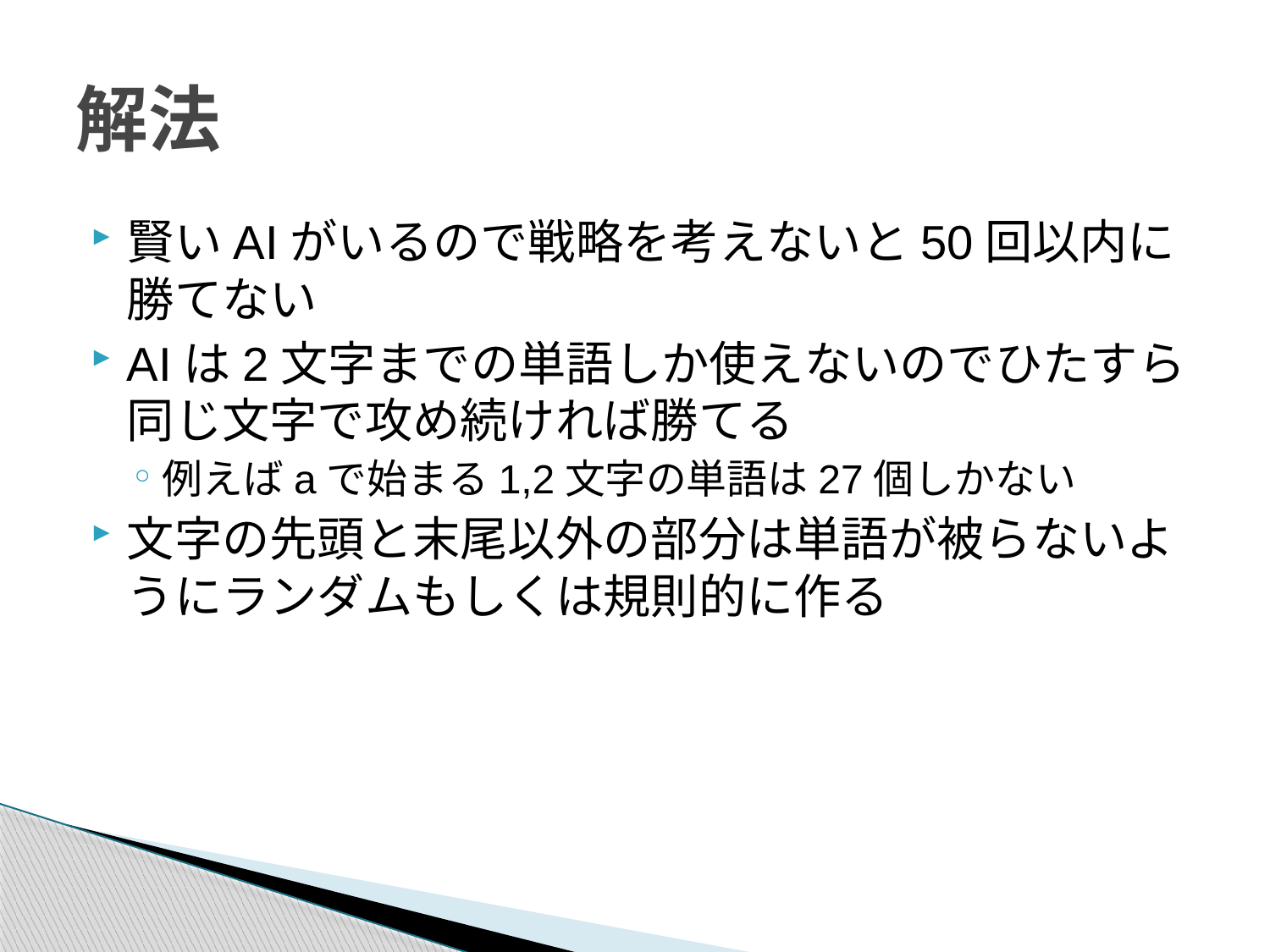

# 解法
賢いAIがいるので戦略を考えないと50回以内に勝てない
AIは2文字までの単語しか使えないのでひたすら同じ文字で攻め続ければ勝てる
例えばaで始まる1,2文字の単語は27個しかない
文字の先頭と末尾以外の部分は単語が被らないようにランダムもしくは規則的に作る